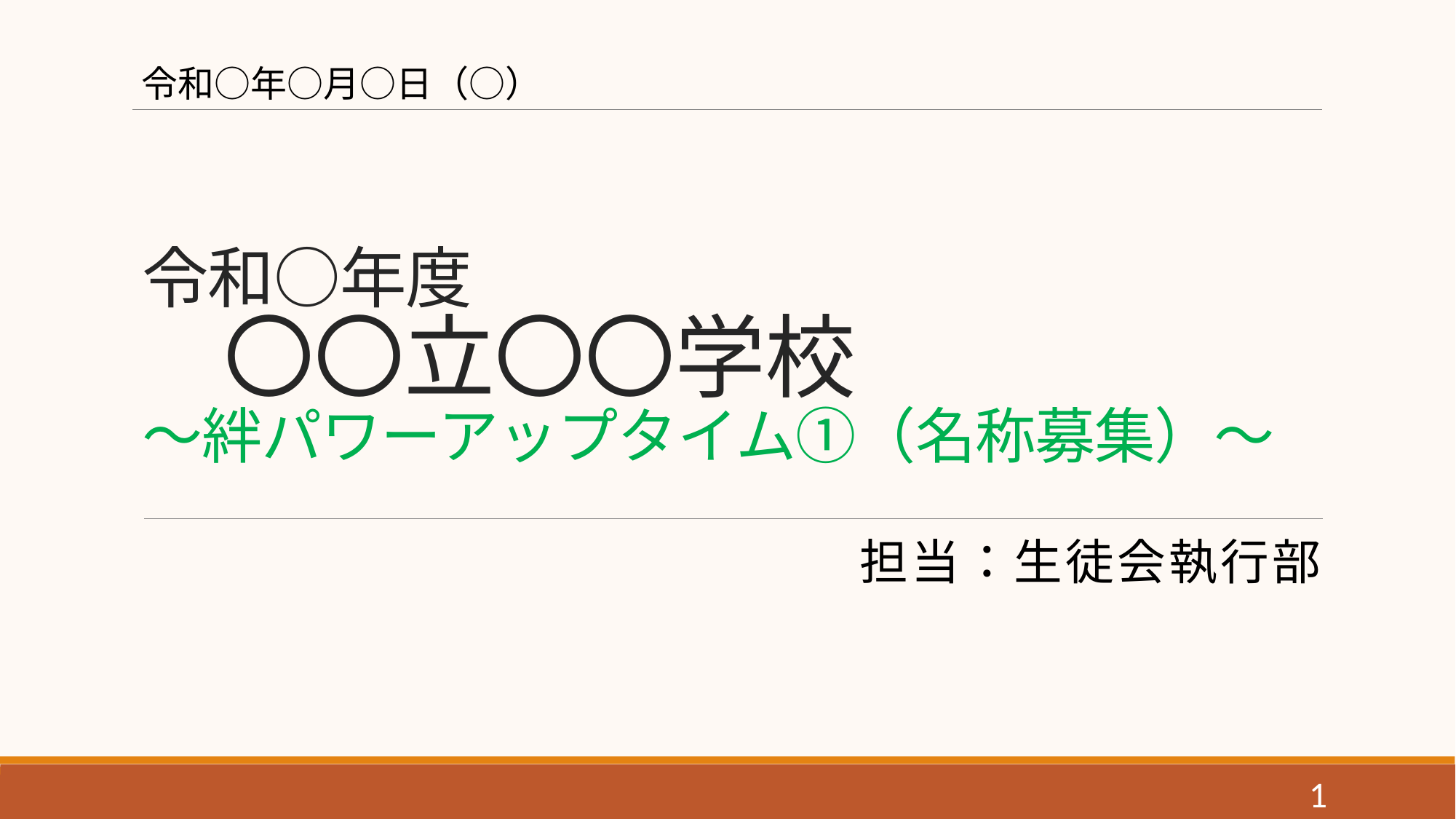

令和○年○月○日（○）
# 令和○年度 　〇〇立〇〇学校 ～絆パワーアップタイム①（名称募集）～
担当：生徒会執行部
1